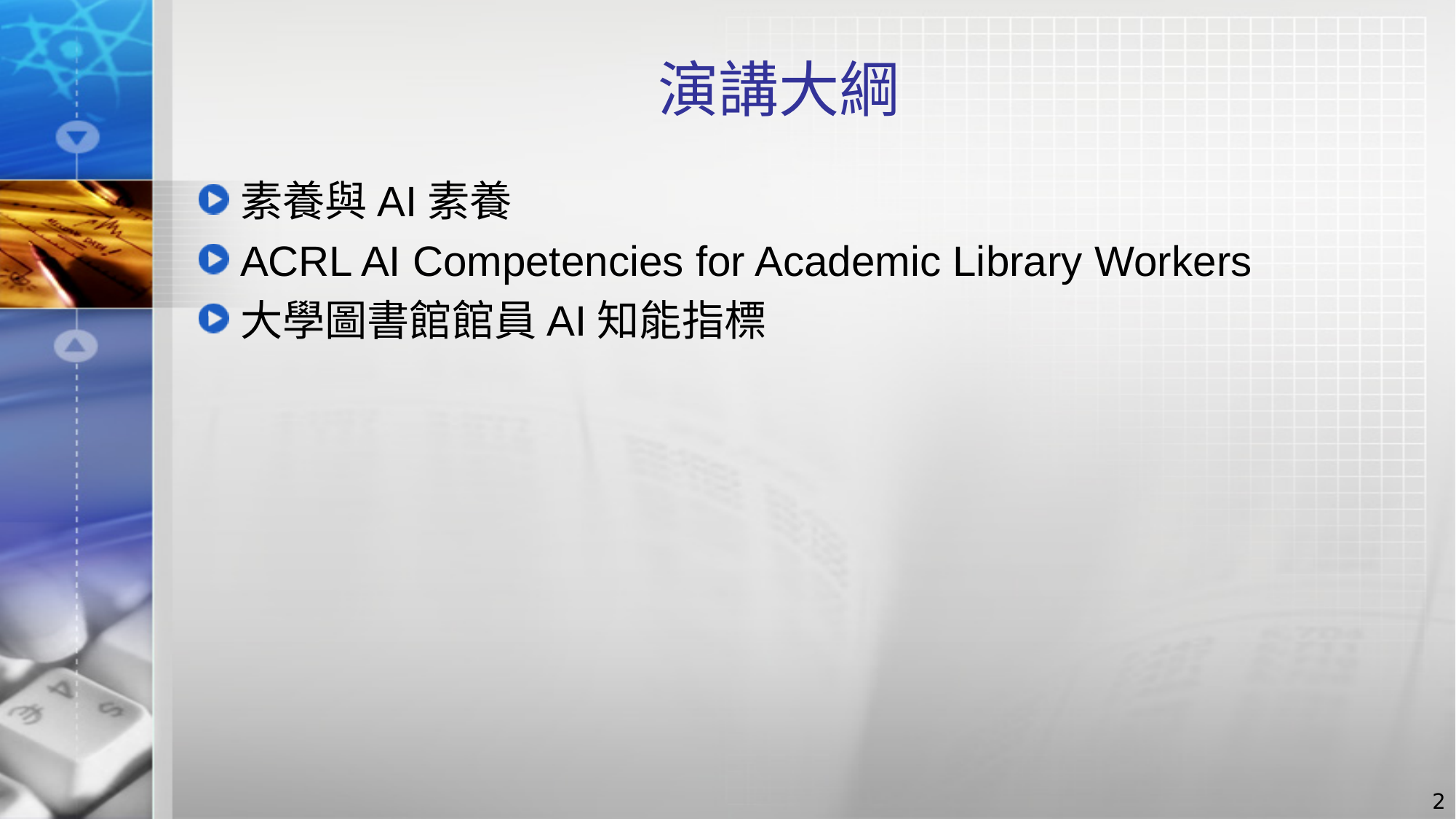

# 演講大綱
素養與AI素養
ACRL AI Competencies for Academic Library Workers
大學圖書館館員AI知能指標

2